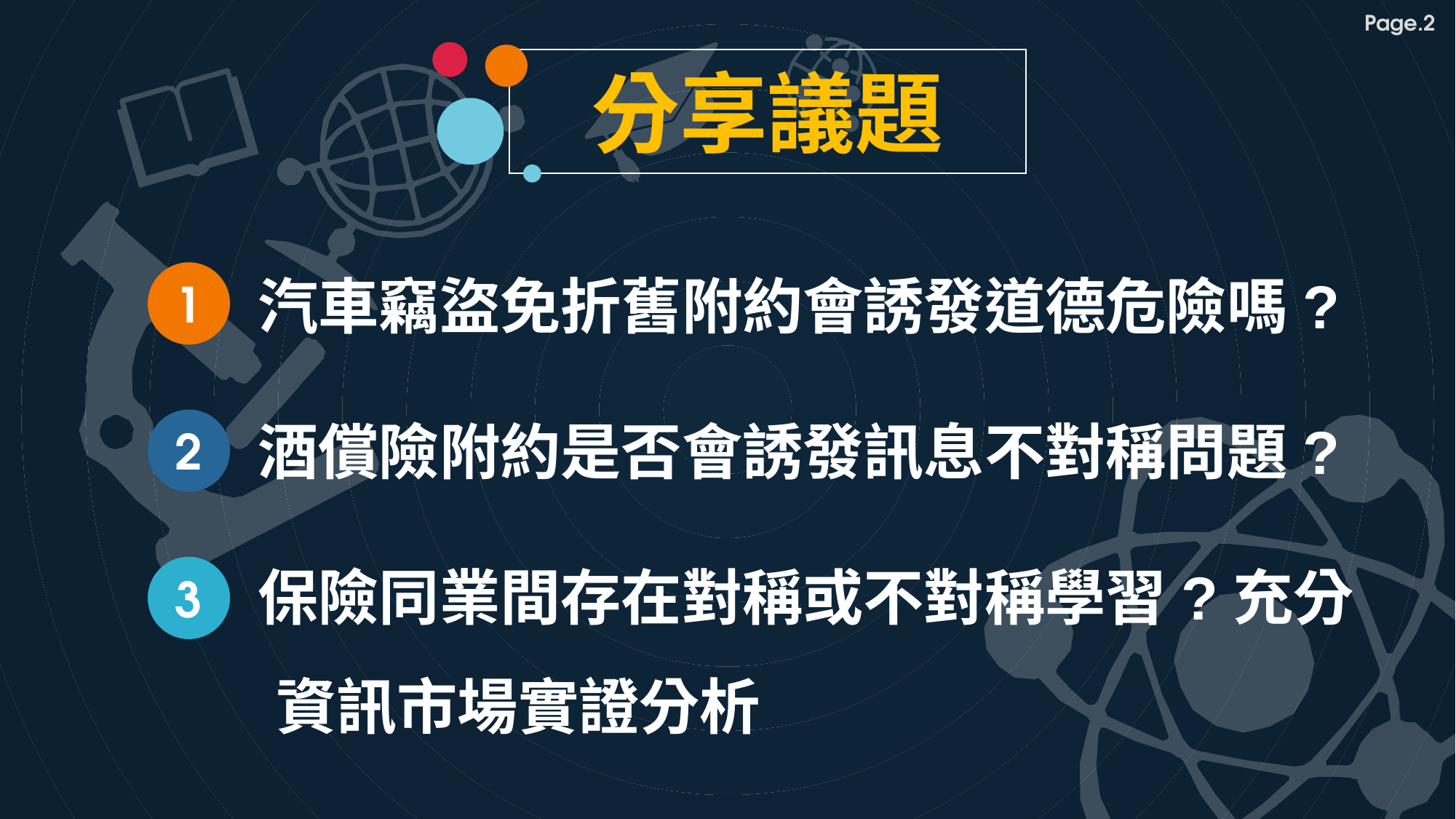

分享議題
       汽車竊盜免折舊附約會誘發道德危險嗎?
       酒償險附約是否會誘發訊息不對稱問題?
       保險同業間存在對稱或不對稱學習?充分資訊市場實證分析

1
2
3